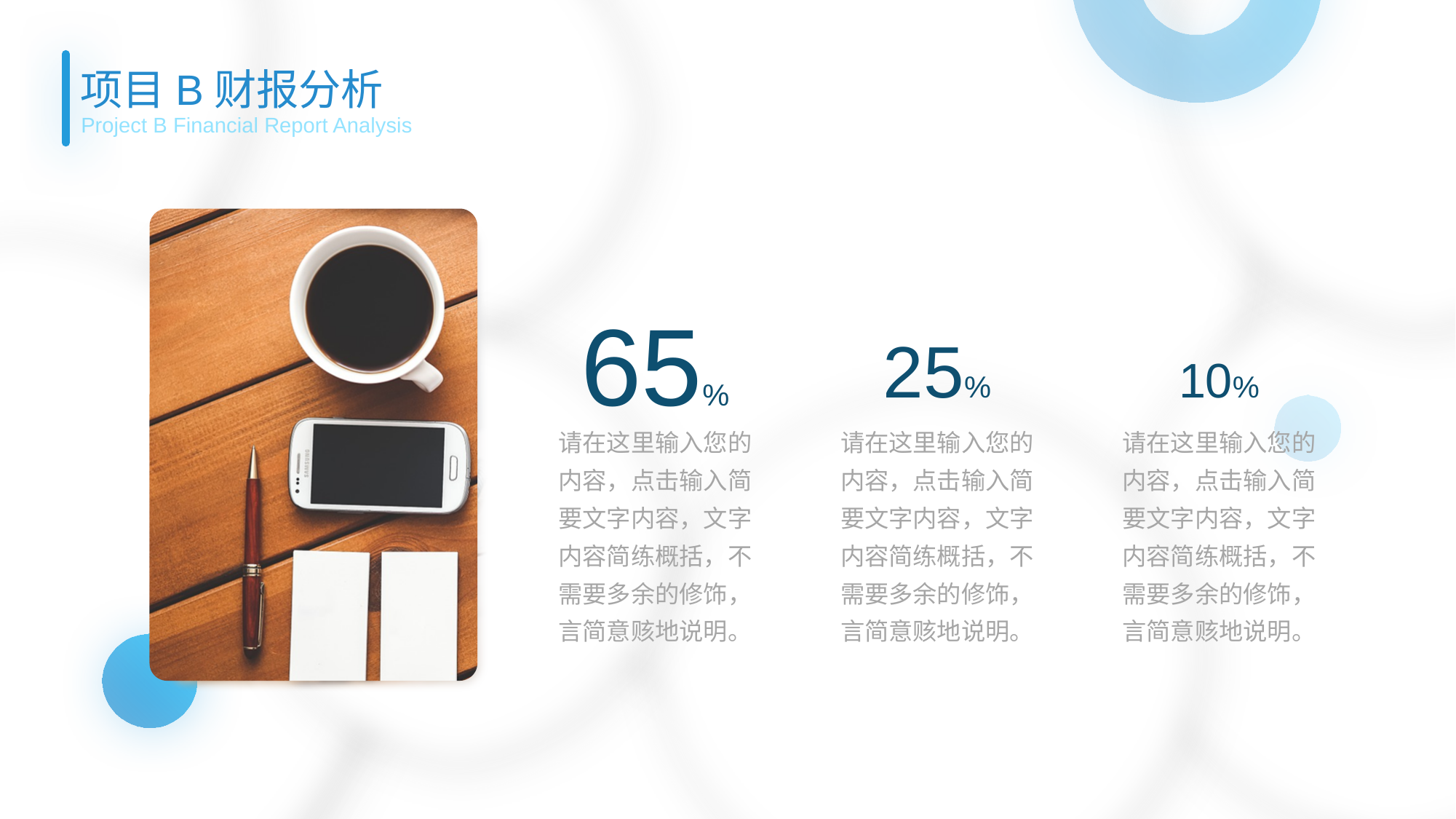

项目B财报分析
Project B Financial Report Analysis

65%
25%
10%

请在这里输入您的内容，点击输入简要文字内容，文字内容简练概括，不需要多余的修饰，言简意赅地说明。
请在这里输入您的内容，点击输入简要文字内容，文字内容简练概括，不需要多余的修饰，言简意赅地说明。
请在这里输入您的内容，点击输入简要文字内容，文字内容简练概括，不需要多余的修饰，言简意赅地说明。